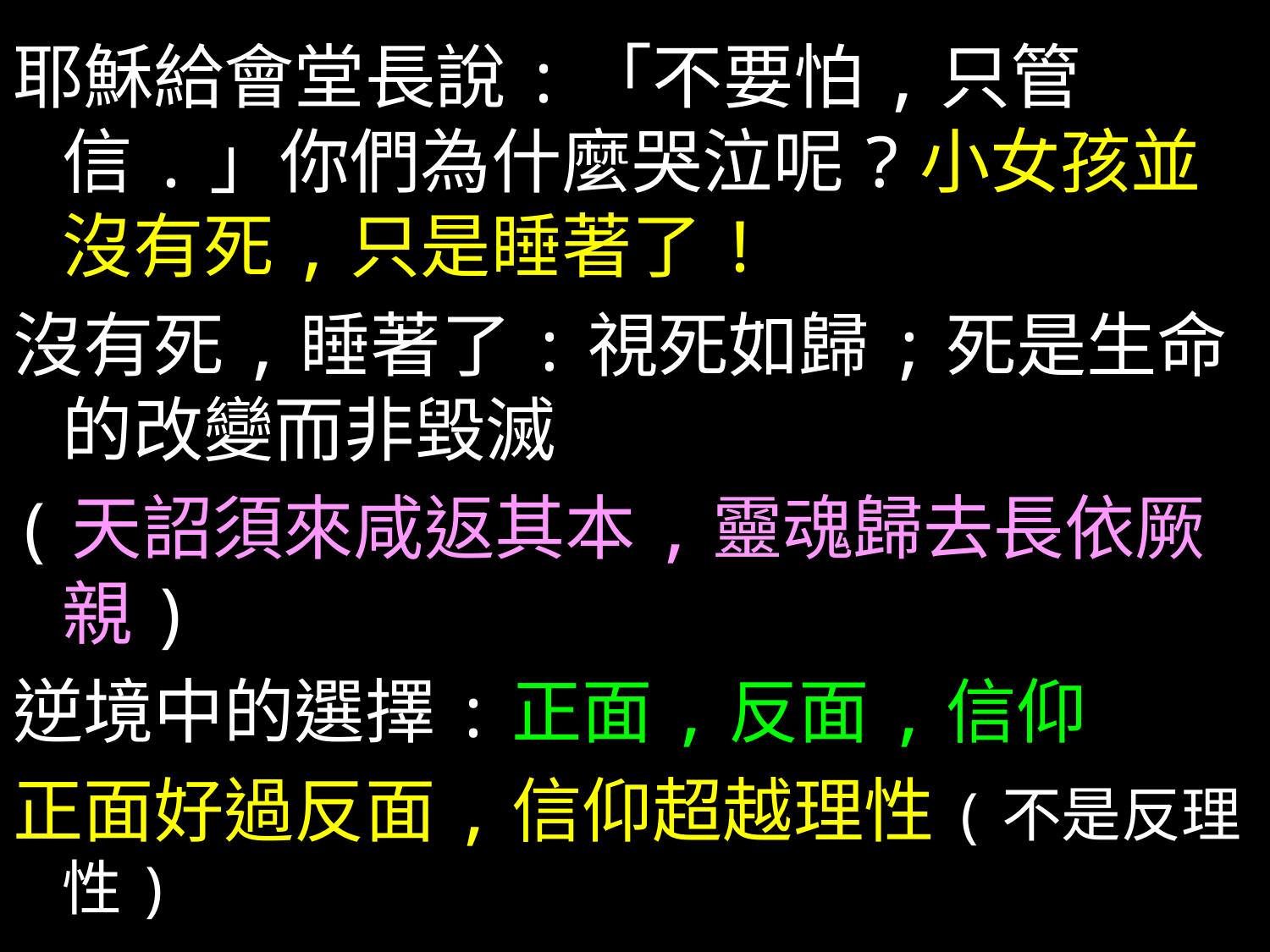

耶穌給會堂長說:「不要怕,只管信.」你們為什麼哭泣呢?小女孩並沒有死,只是睡著了!
沒有死,睡著了:視死如歸;死是生命的改變而非毀滅
(天詔須來咸返其本,靈魂歸去長依厥親)
逆境中的選擇:正面,反面,信仰
正面好過反面,信仰超越理性(不是反理性)